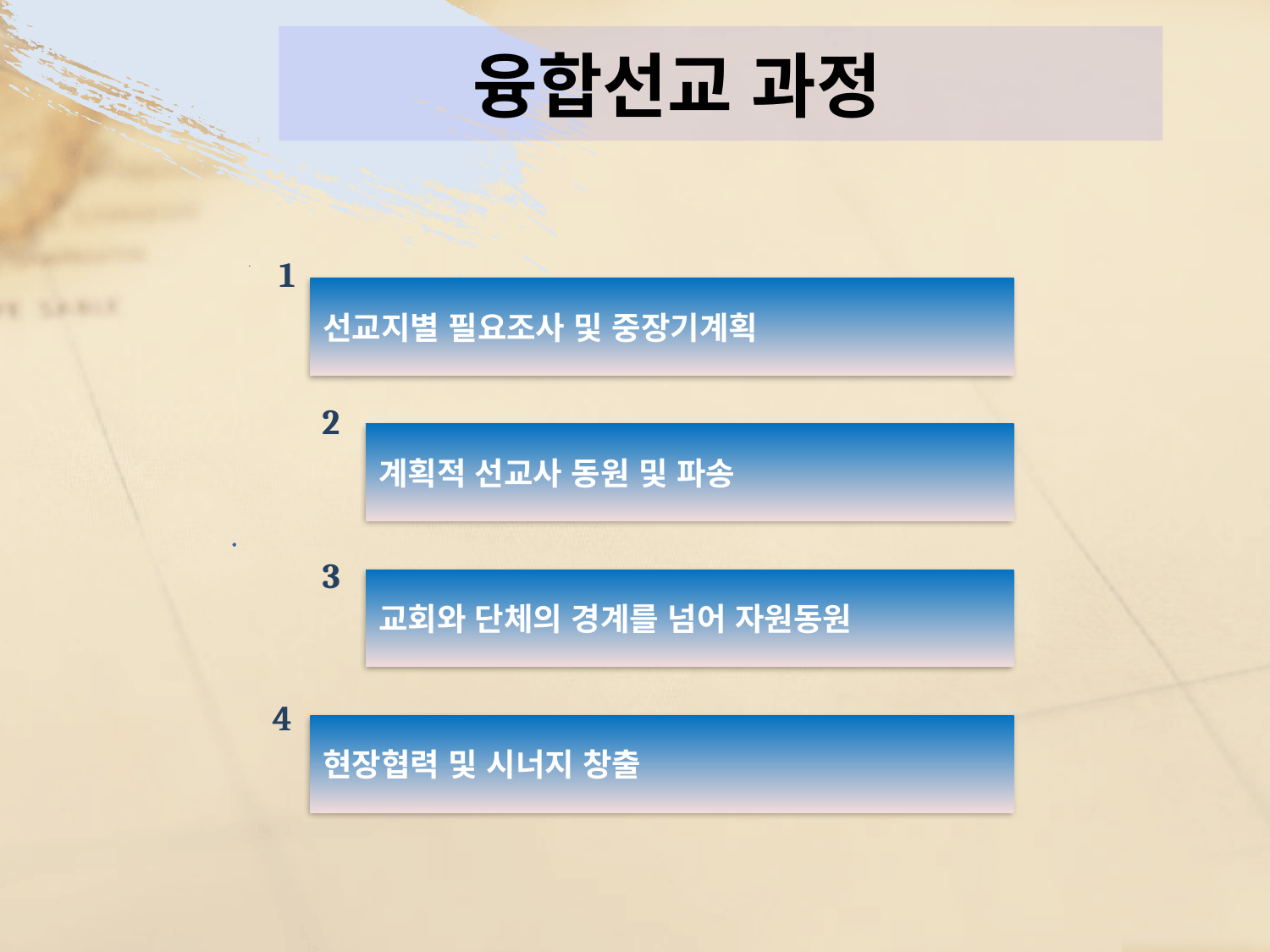

# 융합선교 과정
선교지별 필요조사 및 중장기계획
계획적 선교사 동원 및 파송
교회와 단체의 경계를 넘어 자원동원
현장협력 및 시너지 창출
1
2
3
4